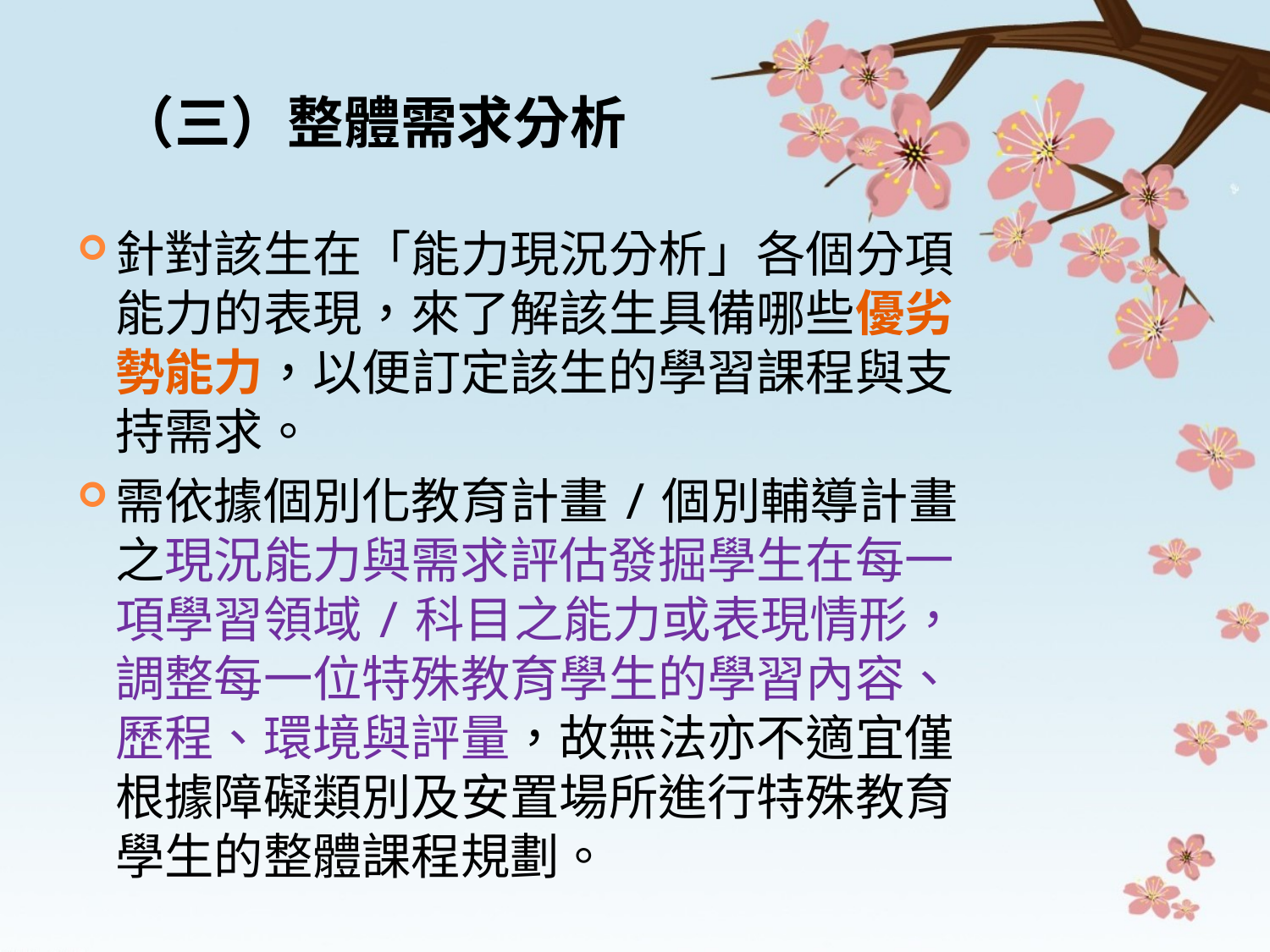

# （三）整體需求分析
針對該生在「能力現況分析」各個分項能力的表現，來了解該生具備哪些優劣勢能力，以便訂定該生的學習課程與支持需求。
需依據個別化教育計畫/個別輔導計畫之現況能力與需求評估發掘學生在每一項學習領域/科目之能力或表現情形，調整每一位特殊教育學生的學習內容、歷程、環境與評量，故無法亦不適宜僅根據障礙類別及安置場所進行特殊教育學生的整體課程規劃。